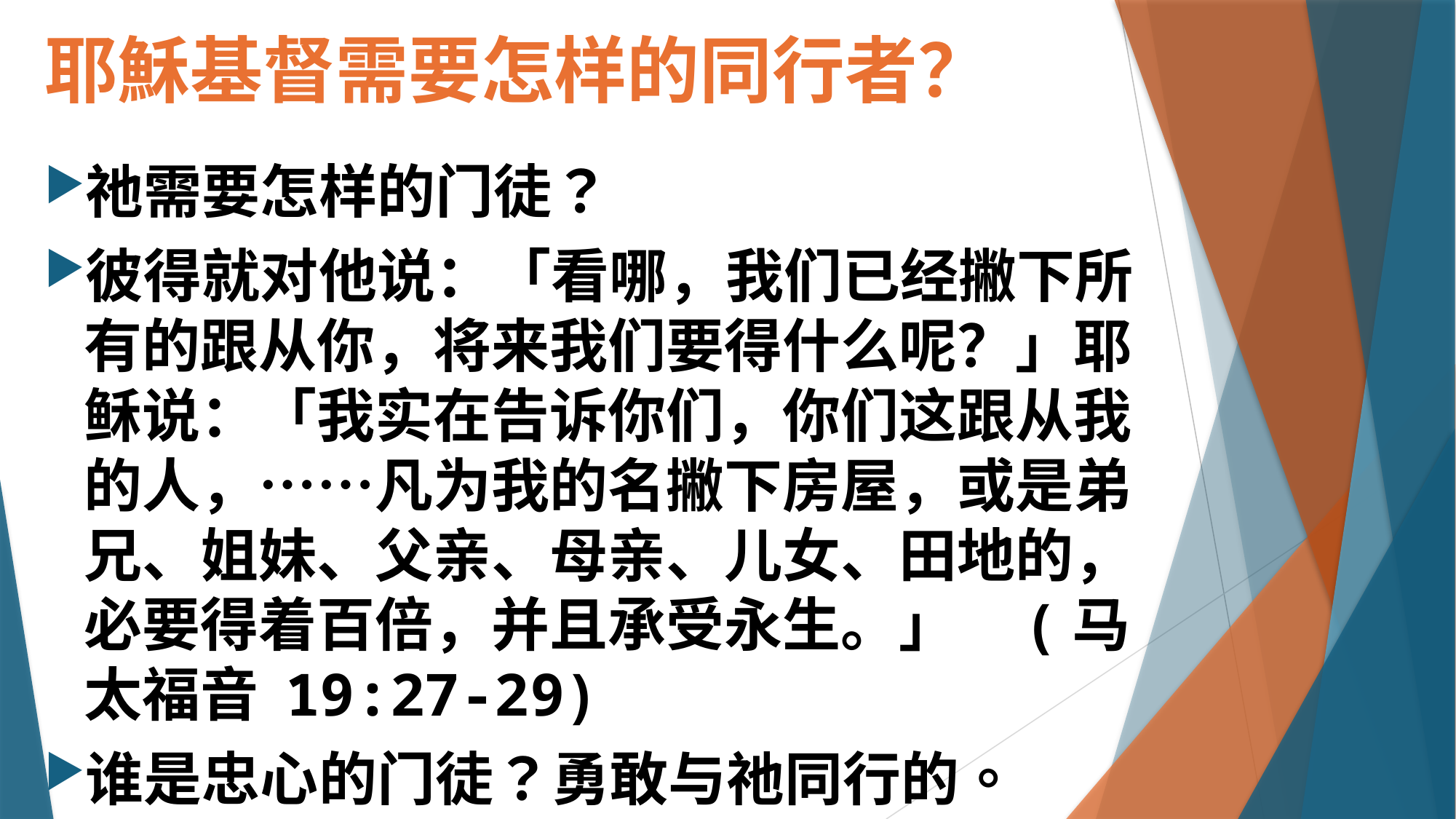

# 耶穌基督需要怎样的同行者？
祂需要怎样的门徒？
彼得就对他说：「看哪，我们已经撇下所有的跟从你，将来我们要得什么呢？」耶稣说：「我实在告诉你们，你们这跟从我的人，……凡为我的名撇下房屋，或是弟兄、姐妹、父亲、母亲、儿女、田地的，必要得着百倍，并且承受永生。」    (马太福音 19:27-29)
谁是忠心的门徒？勇敢与祂同行的。